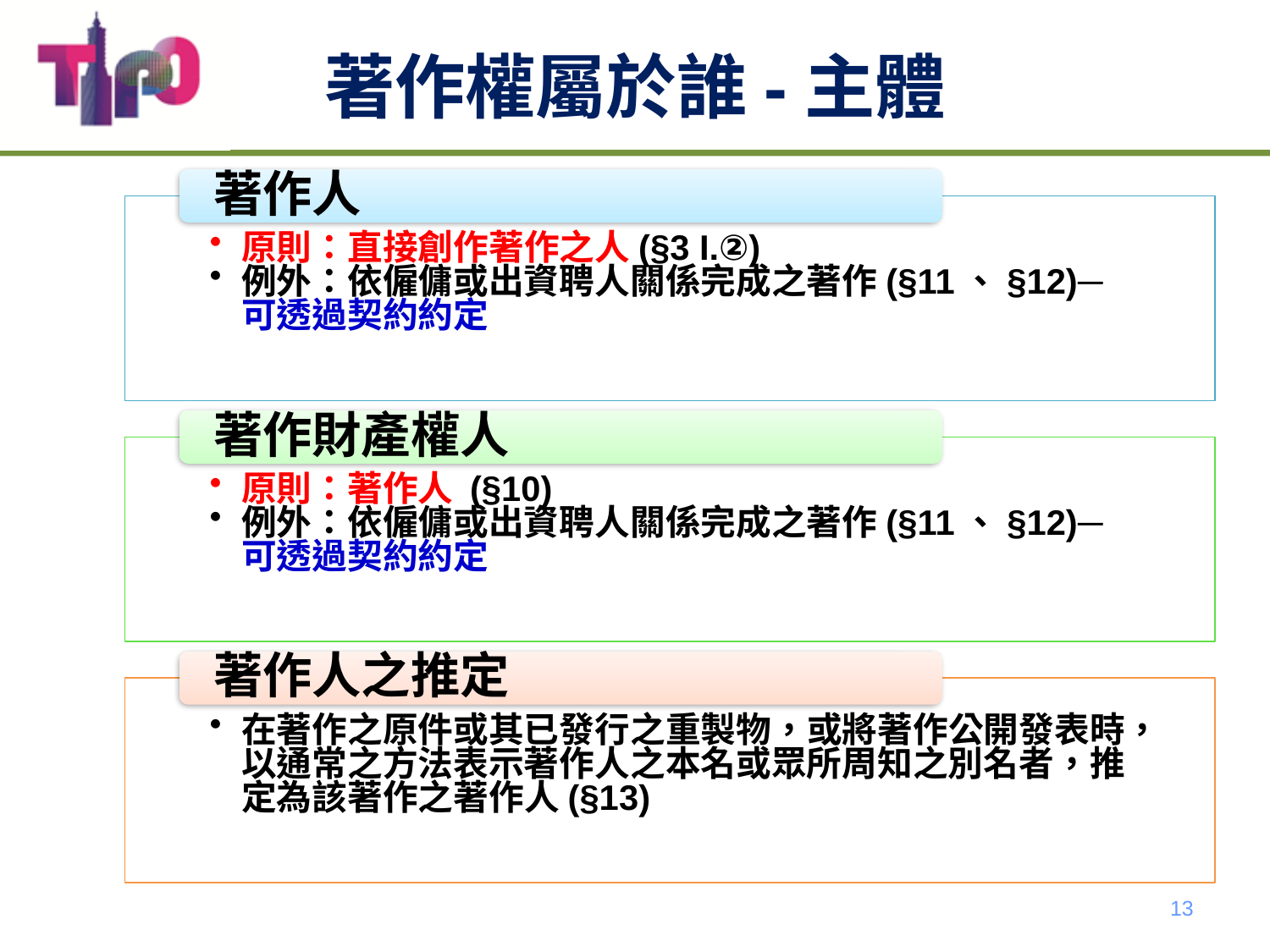

# 著作權屬於誰-主體
原則：直接創作著作之人(§3 I.②)
例外：依僱傭或出資聘人關係完成之著作(§11、§12)─可透過契約約定
著作人
原則：著作人 (§10)
例外：依僱傭或出資聘人關係完成之著作(§11、§12)─可透過契約約定
著作財產權人
在著作之原件或其已發行之重製物，或將著作公開發表時，以通常之方法表示著作人之本名或眾所周知之別名者，推定為該著作之著作人(§13)
著作人之推定
13